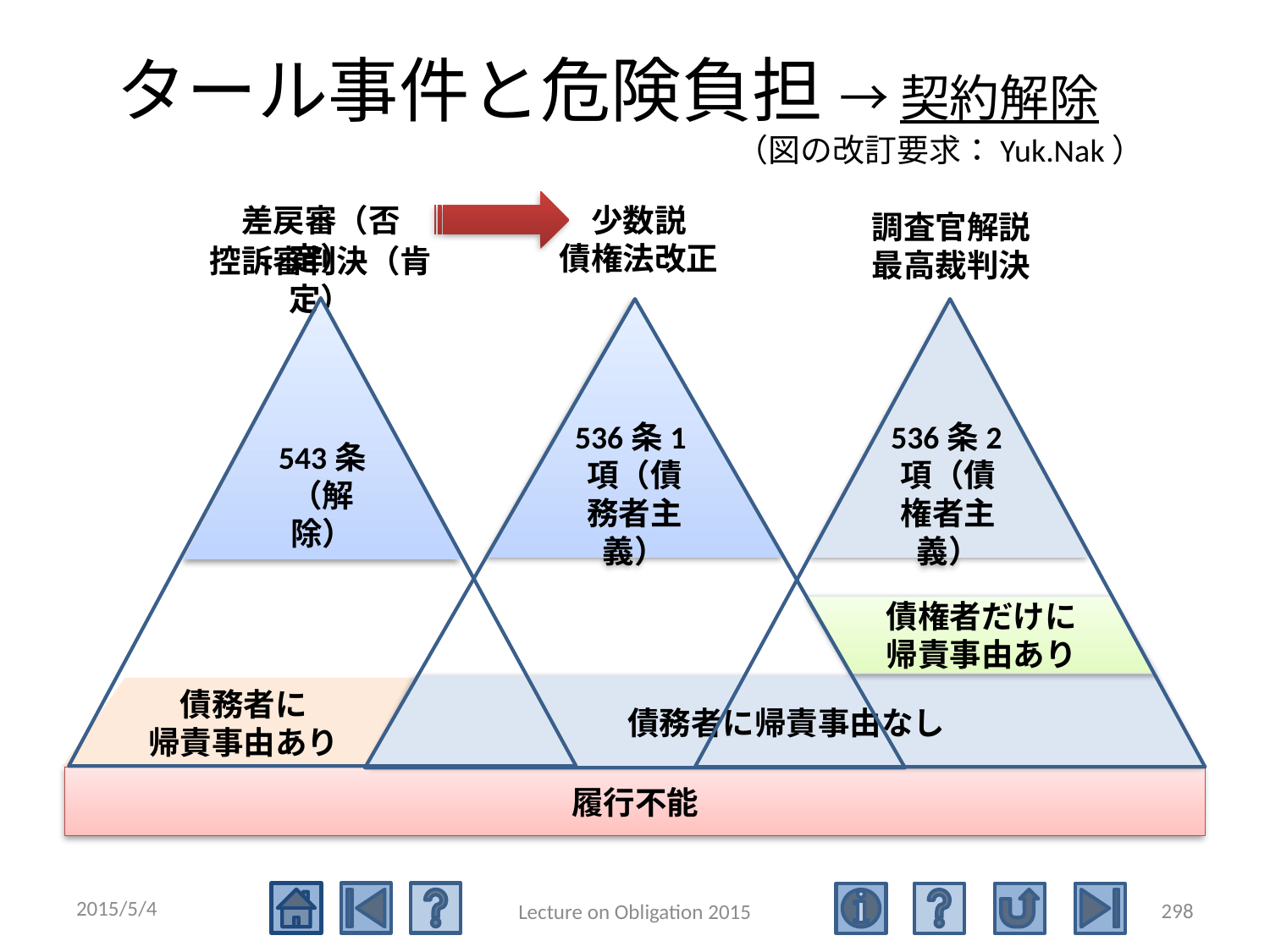

# タール事件と危険負担 → 契約解除　 （図の改訂要求：Yuk.Nak）

差戻審（否定）
少数説
債権法改正
調査官解説
最高裁判決
控訴審判決（肯定）

543条
（解除）
536条1項（債務者主義）

536条2項（債権者主義）
債権者だけに
帰責事由あり
債務者に帰責事由なし
債務者に
帰責事由あり
履行不能
2015/5/4
298
Lecture on Obligation 2015